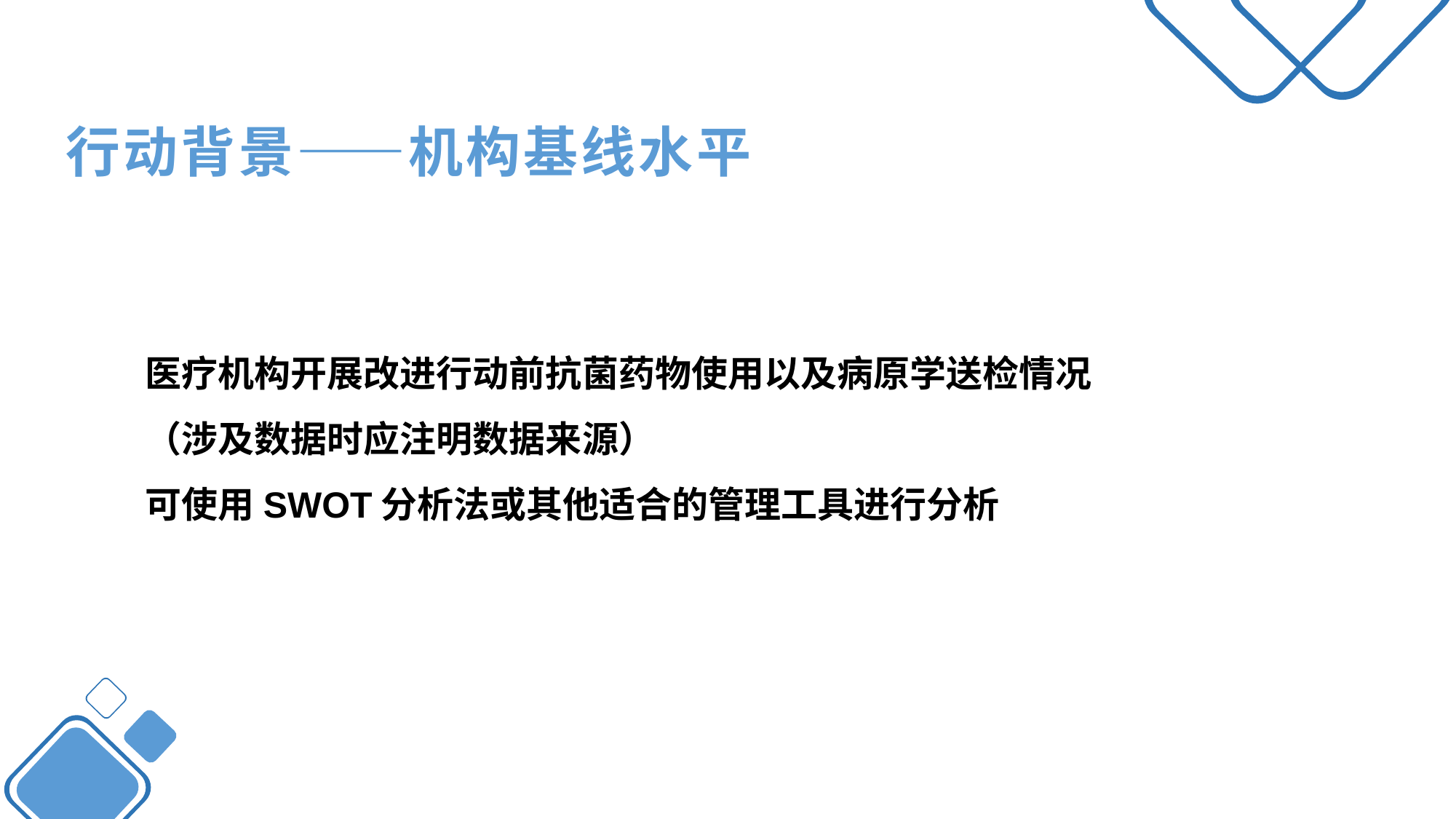

行动背景——机构基线水平
医疗机构开展改进行动前抗菌药物使用以及病原学送检情况
（涉及数据时应注明数据来源）
可使用SWOT分析法或其他适合的管理工具进行分析